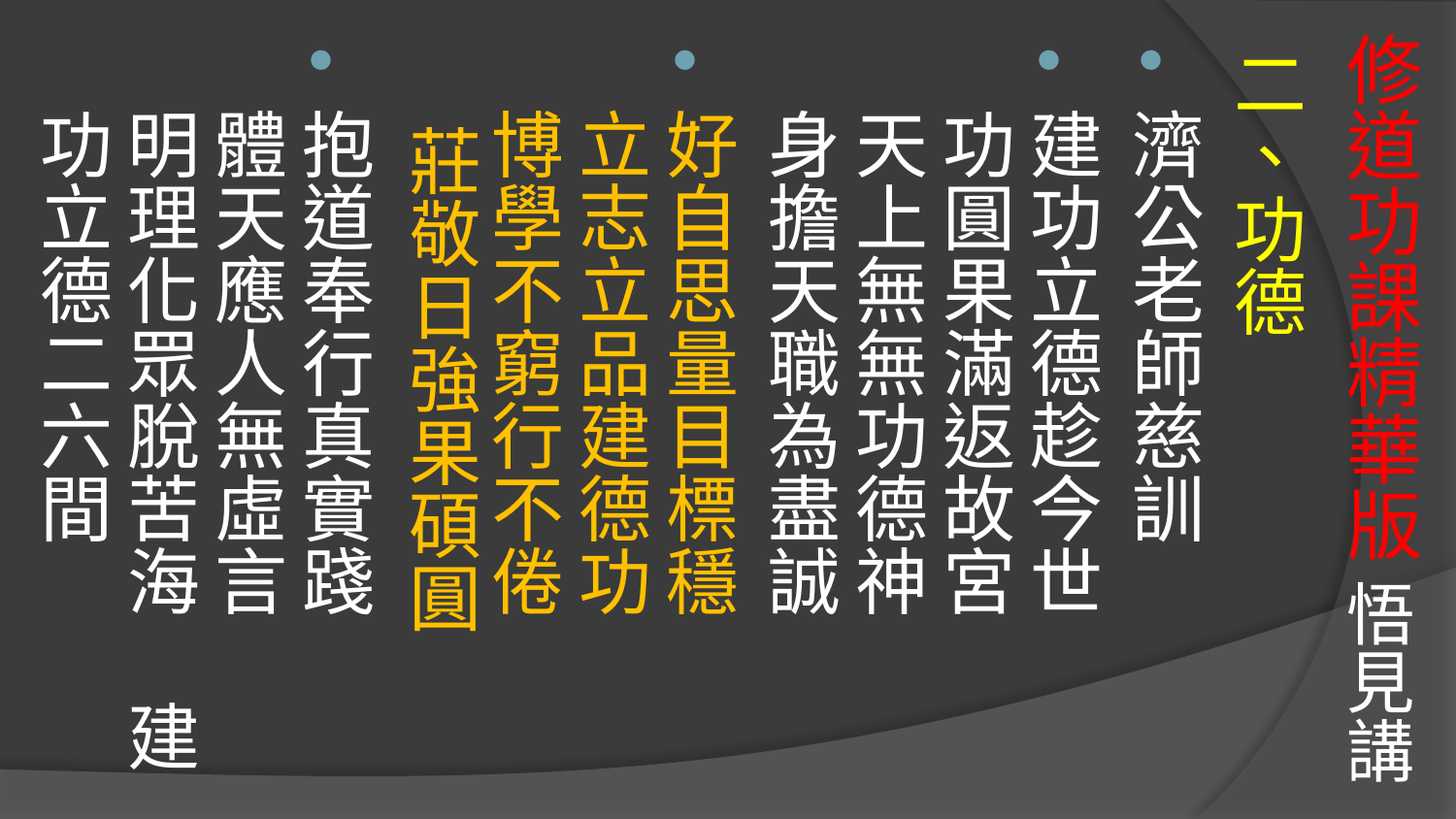

# 修道功課精華版 悟見講
二、功德
濟公老師慈訓
建功立德趁今世         功圓果滿返故宮
天上無無功德神          身擔天職為盡誠
好自思量目標穩           立志立品建德功
博學不窮行不倦            莊敬日強果碩圓
抱道奉行真實踐         體天應人無虛言
明理化眾脫苦海     建功立德二六間